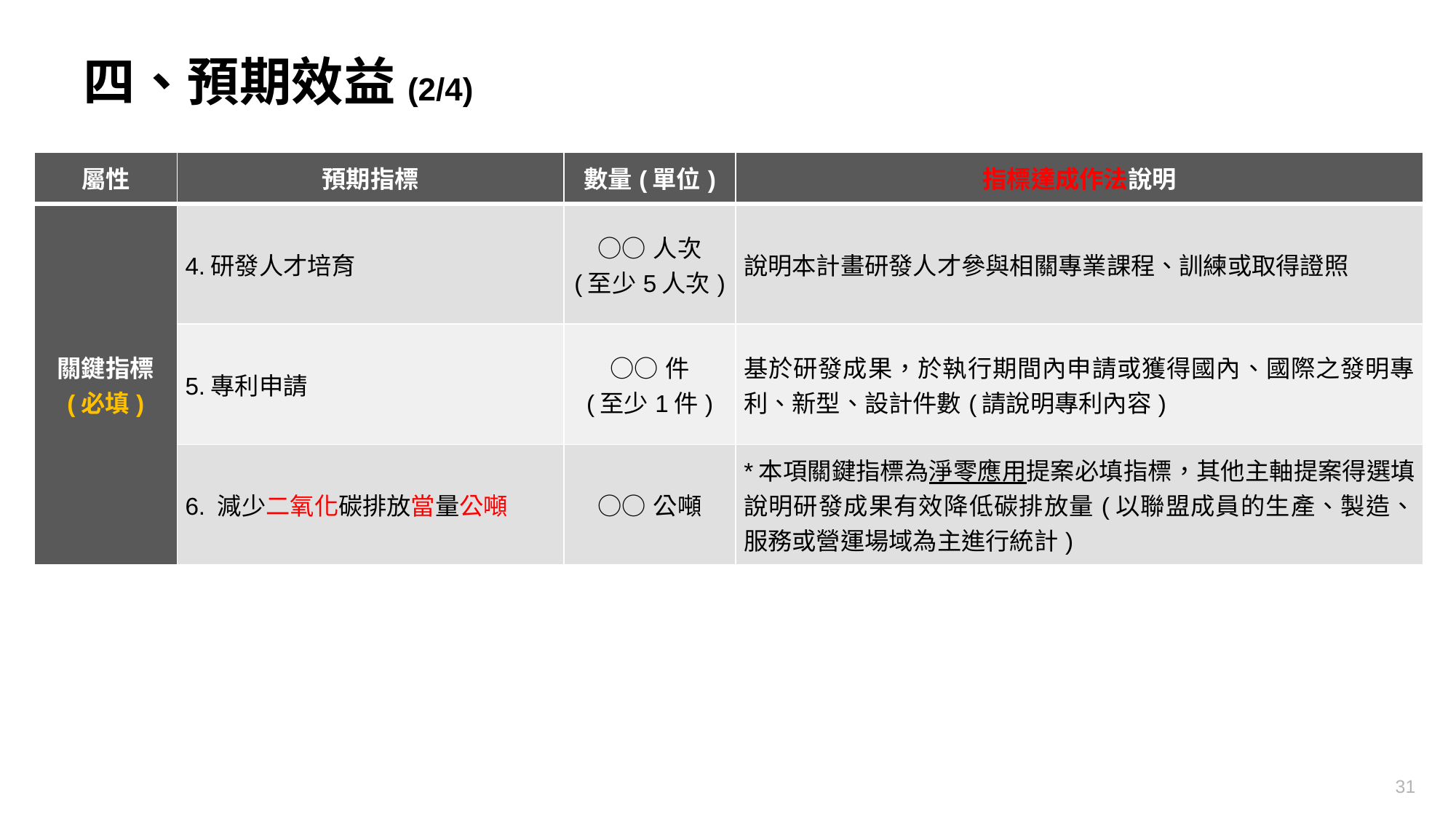

# 四、預期效益(2/4)
| 屬性 | 預期指標 | 數量(單位) | 指標達成作法說明 |
| --- | --- | --- | --- |
| 關鍵指標 (必填) | 4.研發人才培育 | ○○人次 (至少5人次) | 說明本計畫研發人才參與相關專業課程、訓練或取得證照 |
|  | 5.專利申請 | ○○件 (至少1件) | 基於研發成果，於執行期間內申請或獲得國內、國際之發明專利、新型、設計件數(請說明專利內容) |
|  | 6. 減少二氧化碳排放當量公噸 | ○○公噸 | \*本項關鍵指標為淨零應用提案必填指標，其他主軸提案得選填說明研發成果有效降低碳排放量(以聯盟成員的生產、製造、服務或營運場域為主進行統計) |
31